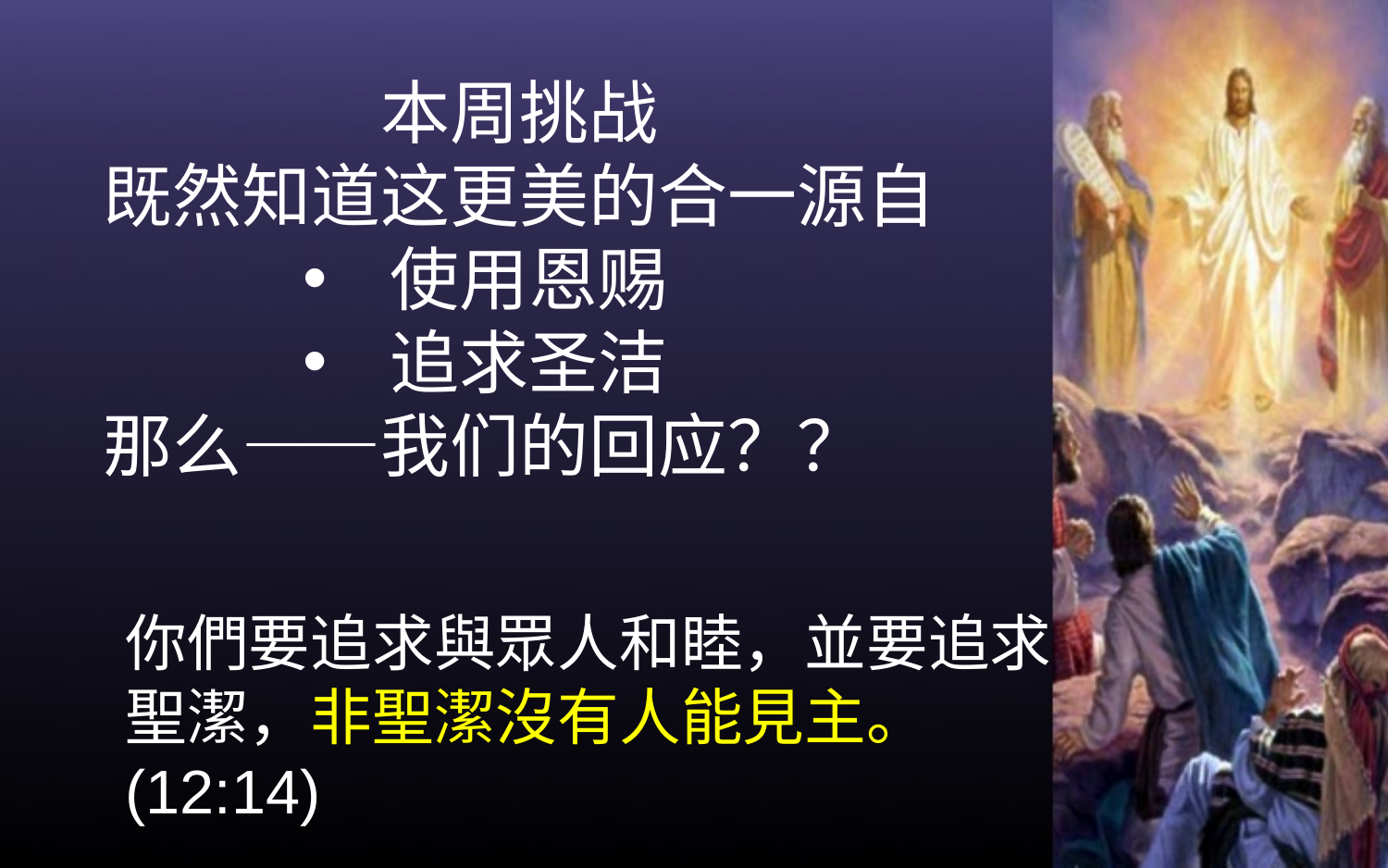

本周挑战
既然知道这更美的合一源自
使用恩赐
追求圣洁
那么——我们的回应？？
你們要追求與眾人和睦，並要追求聖潔，非聖潔沒有人能見主。(12:14)